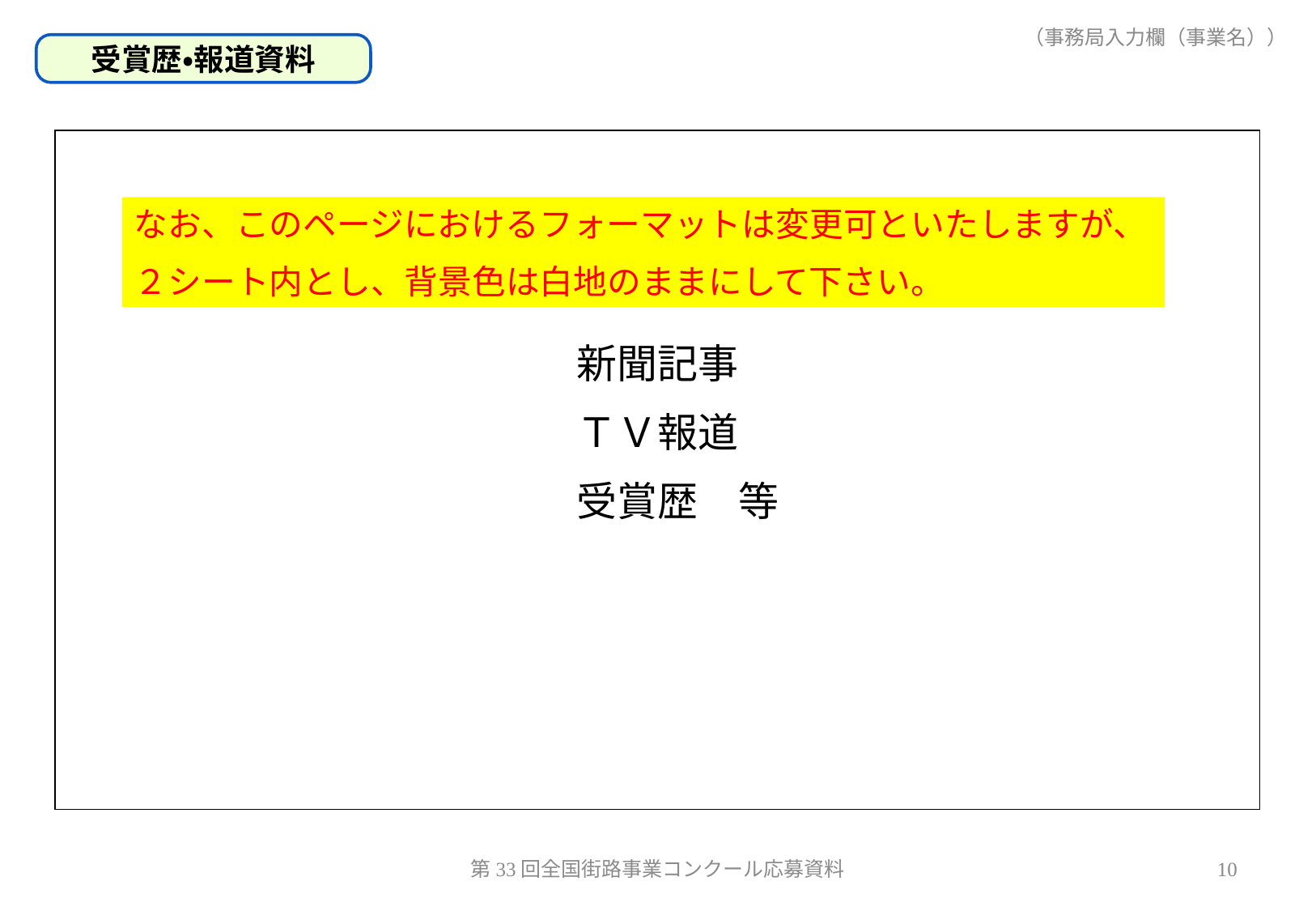

（事務局入力欄（事業名））
受賞歴・報道資料

新聞記事
ＴＶ報道
　受賞歴　等
なお、このページにおけるフォーマットは変更可といたしますが、
２シート内とし、背景色は白地のままにして下さい。
第33回全国街路事業コンクール応募資料
10